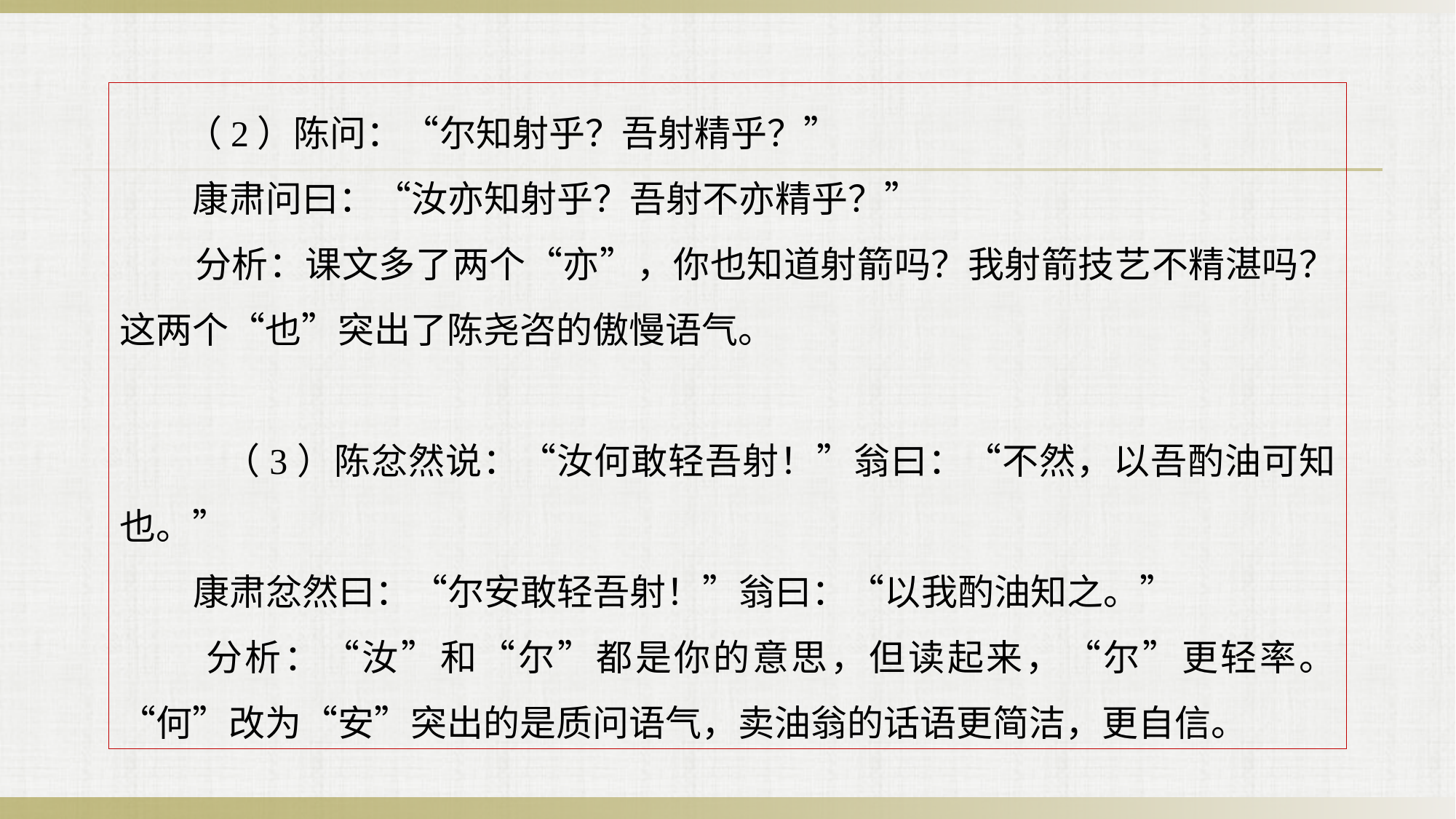

（2）陈问：“尔知射乎？吾射精乎？”
    康肃问曰：“汝亦知射乎？吾射不亦精乎？”
    分析：课文多了两个“亦”，你也知道射箭吗？我射箭技艺不精湛吗？这两个“也”突出了陈尧咨的傲慢语气。

       （3）陈忿然说：“汝何敢轻吾射！”翁曰：“不然，以吾酌油可知也。”
      康肃忿然曰：“尔安敢轻吾射！”翁曰：“以我酌油知之。”
    分析：“汝”和“尔”都是你的意思，但读起来，“尔”更轻率。“何”改为“安”突出的是质问语气，卖油翁的话语更简洁，更自信。